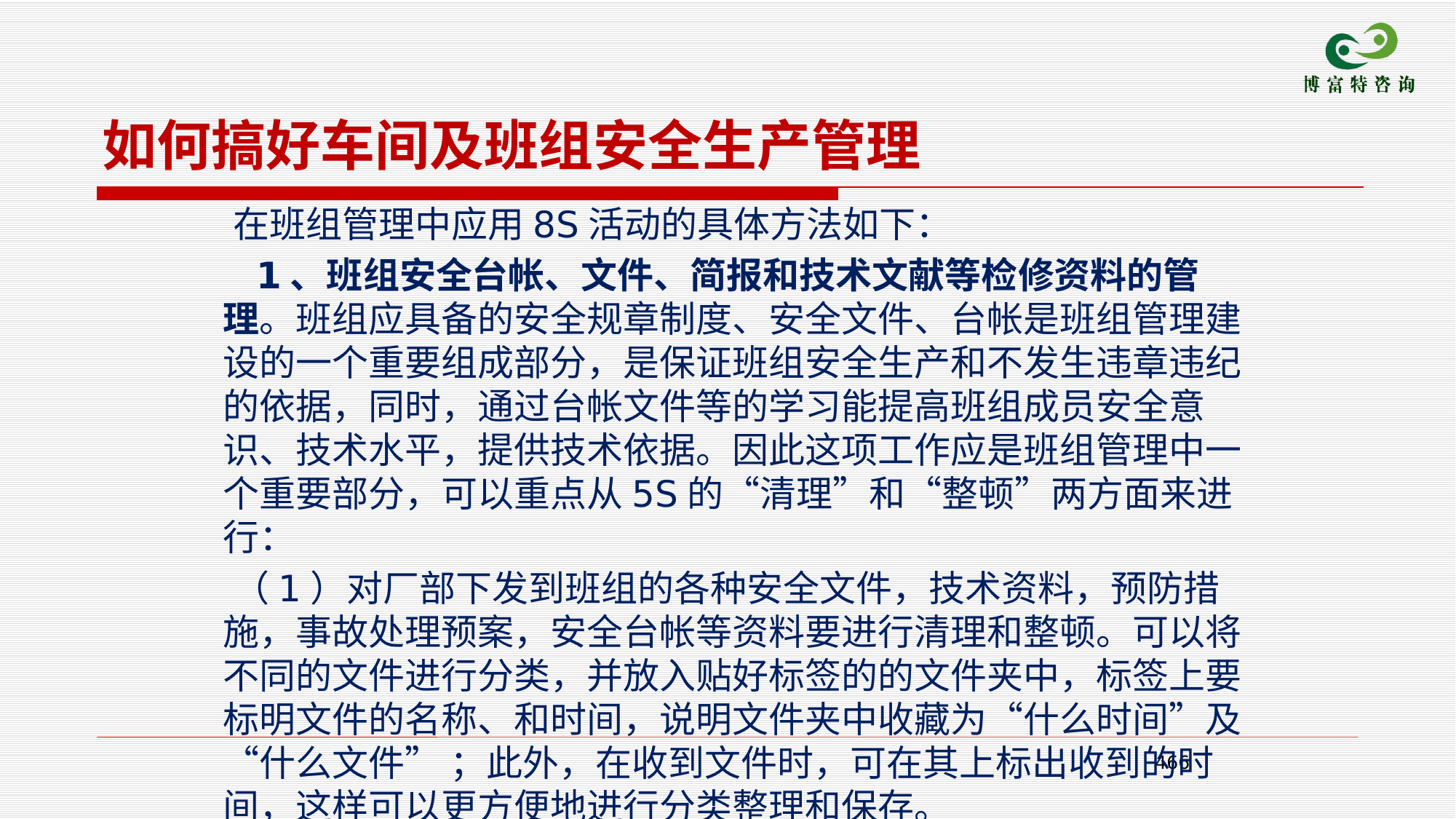

如何搞好车间及班组安全生产管理
       在班组管理中应用8S活动的具体方法如下：
       1、班组安全台帐、文件、简报和技术文献等检修资料的管理。班组应具备的安全规章制度、安全文件、台帐是班组管理建设的一个重要组成部分，是保证班组安全生产和不发生违章违纪的依据，同时，通过台帐文件等的学习能提高班组成员安全意识、技术水平，提供技术依据。因此这项工作应是班组管理中一个重要部分，可以重点从5S的“清理”和“整顿”两方面来进行：
       （1）对厂部下发到班组的各种安全文件，技术资料，预防措施，事故处理预案，安全台帐等资料要进行清理和整顿。可以将不同的文件进行分类，并放入贴好标签的的文件夹中，标签上要标明文件的名称、和时间，说明文件夹中收藏为“什么时间”及“什么文件” ；此外，在收到文件时，可在其上标出收到的时间，这样可以更方便地进行分类整理和保存。

466